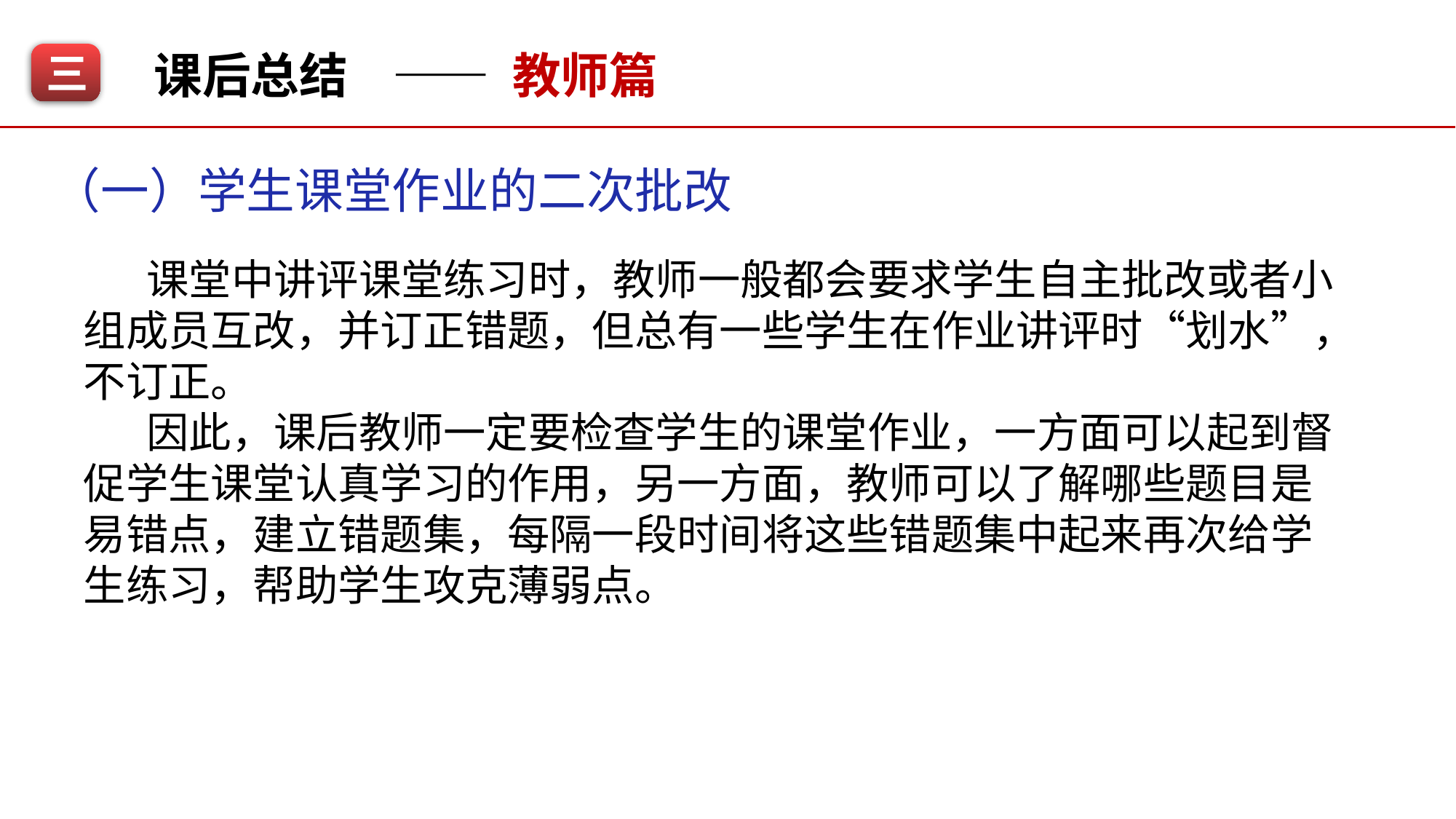

课后总结
—— 教师篇
三
（一）学生课堂作业的二次批改
课堂中讲评课堂练习时，教师一般都会要求学生自主批改或者小组成员互改，并订正错题，但总有一些学生在作业讲评时“划水”，不订正。
因此，课后教师一定要检查学生的课堂作业，一方面可以起到督促学生课堂认真学习的作用，另一方面，教师可以了解哪些题目是易错点，建立错题集，每隔一段时间将这些错题集中起来再次给学生练习，帮助学生攻克薄弱点。